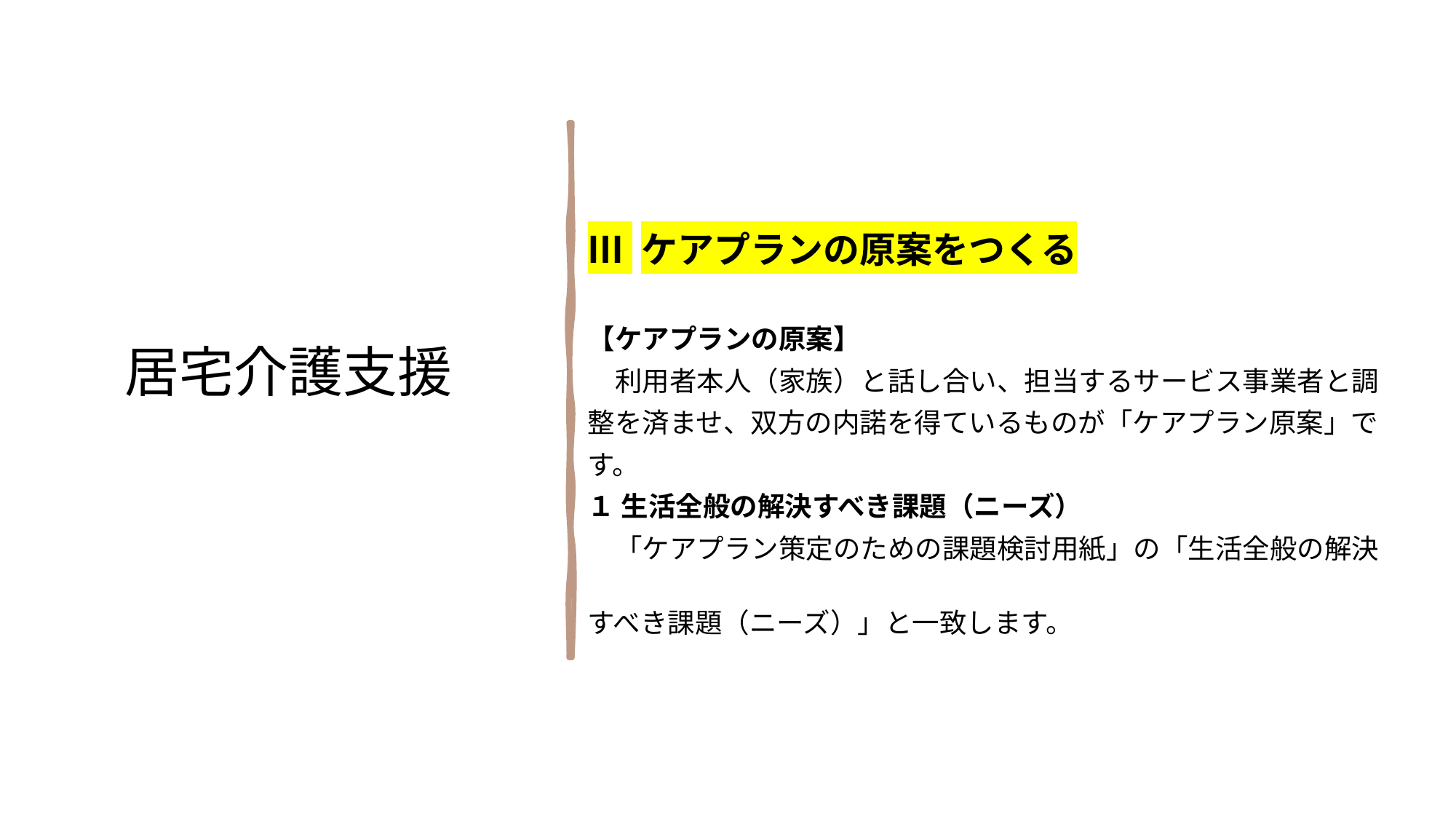

Ⅲ ケアプランの原案をつくる

【ケアプランの原案】
　利用者本人（家族）と話し合い、担当するサービス事業者と調
整を済ませ、双方の内諾を得ているものが「ケアプラン原案」で
す。
１ 生活全般の解決すべき課題（ニーズ）
　「ケアプラン策定のための課題検討用紙」の「生活全般の解決
すべき課題（ニーズ）」と一致します。

居宅介護支援